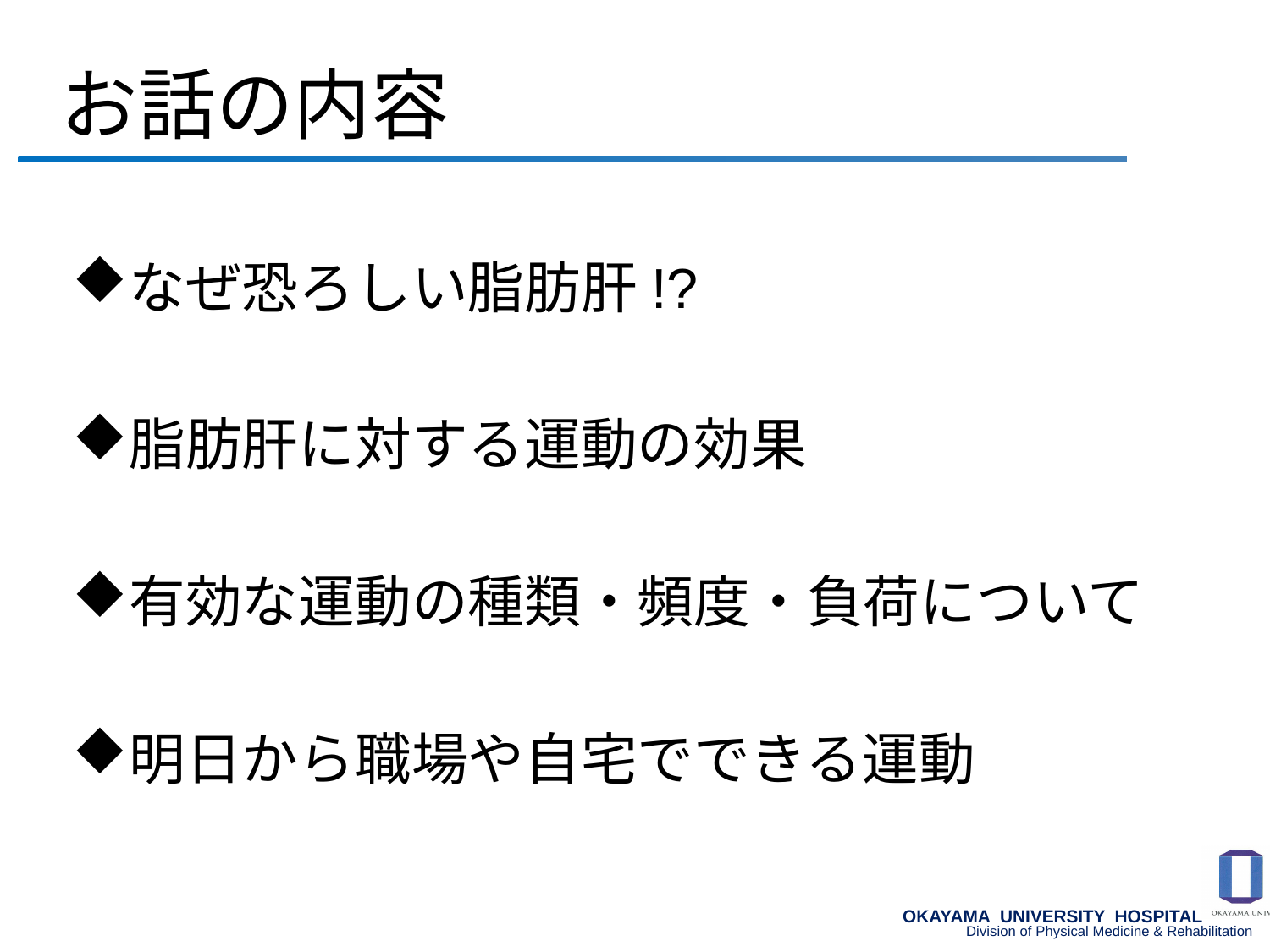

# お話の内容

なぜ恐ろしい脂肪肝!?

脂肪肝に対する運動の効果

有効な運動の種類・頻度・負荷について

明日から職場や自宅でできる運動